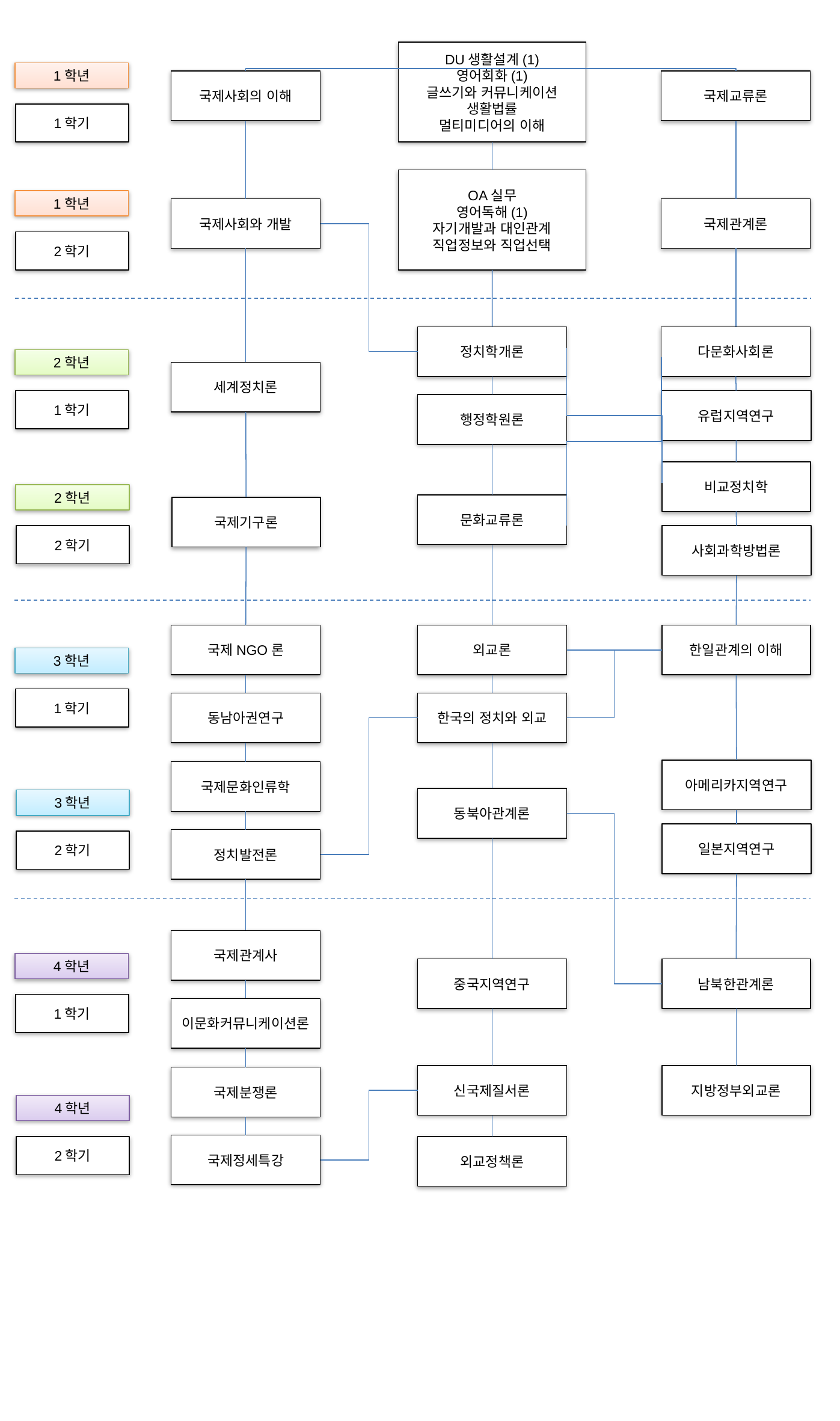

DU생활설계(1)
영어회화(1)
글쓰기와 커뮤니케이션
생활법률
멀티미디어의 이해
1학년
국제사회의 이해
국제교류론
1학기
OA실무
영어독해(1)
자기개발과 대인관계
직업정보와 직업선택
1학년
국제사회와 개발
국제관계론
2학기
정치학개론
다문화사회론
2학년
세계정치론
1학기
유럽지역연구
행정학원론
비교정치학
2학년
문화교류론
국제기구론
2학기
사회과학방법론
국제NGO론
외교론
한일관계의 이해
3학년
1학기
동남아권연구
한국의 정치와 외교
아메리카지역연구
국제문화인류학
3학년
동북아관계론
일본지역연구
정치발전론
2학기
국제관계사
4학년
중국지역연구
남북한관계론
1학기
이문화커뮤니케이션론
신국제질서론
지방정부외교론
국제분쟁론
4학년
국제정세특강
2학기
외교정책론